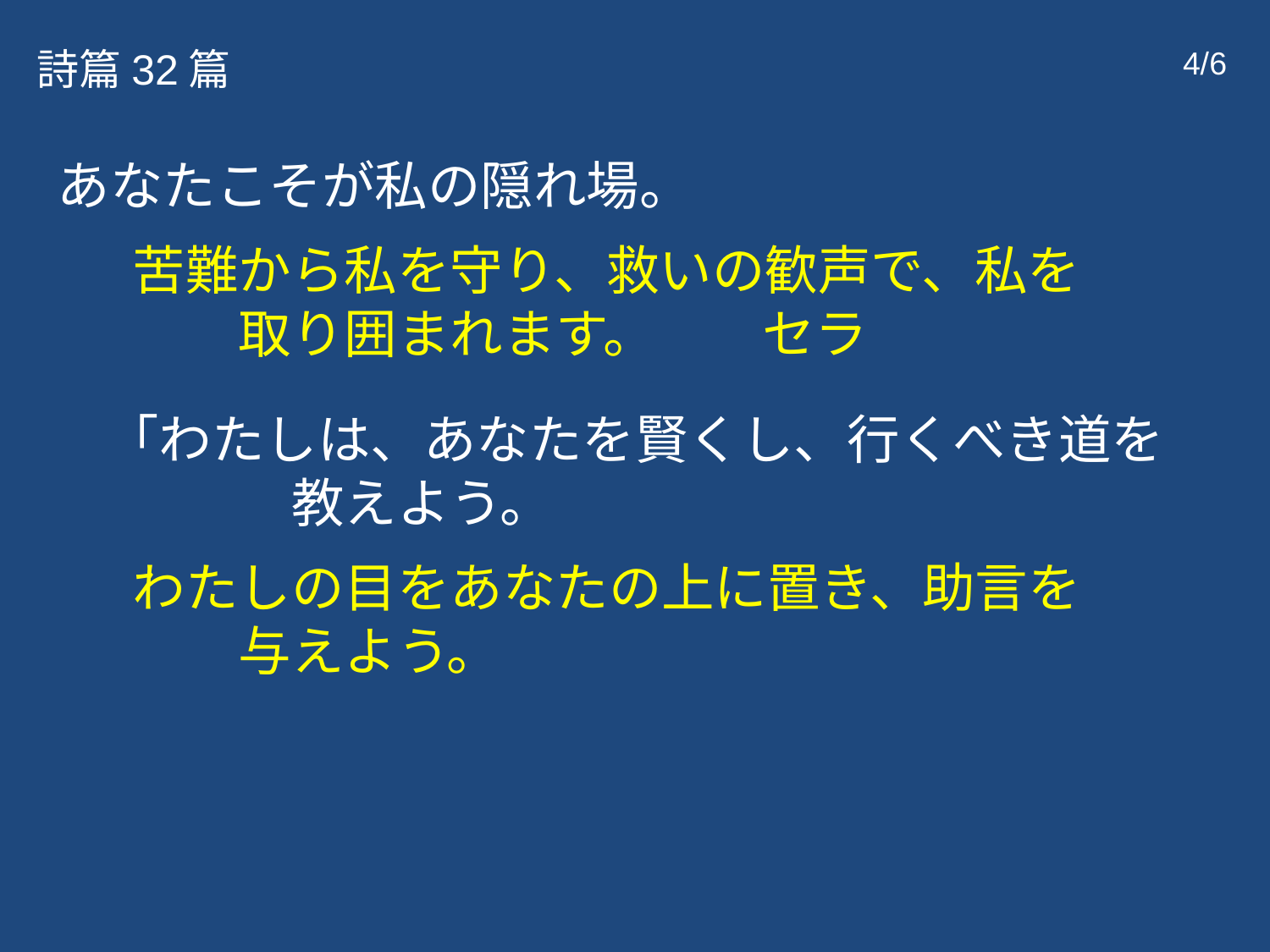

詩篇32篇
4/6
あなたこそが私の隠れ場。
苦難から私を守り、救いの歓声で、私を　　　　取り囲まれます。　　セラ
｢わたしは、あなたを賢くし、行くべき道を　　　　教えよう。
わたしの目をあなたの上に置き、助言を　　　　与えよう。